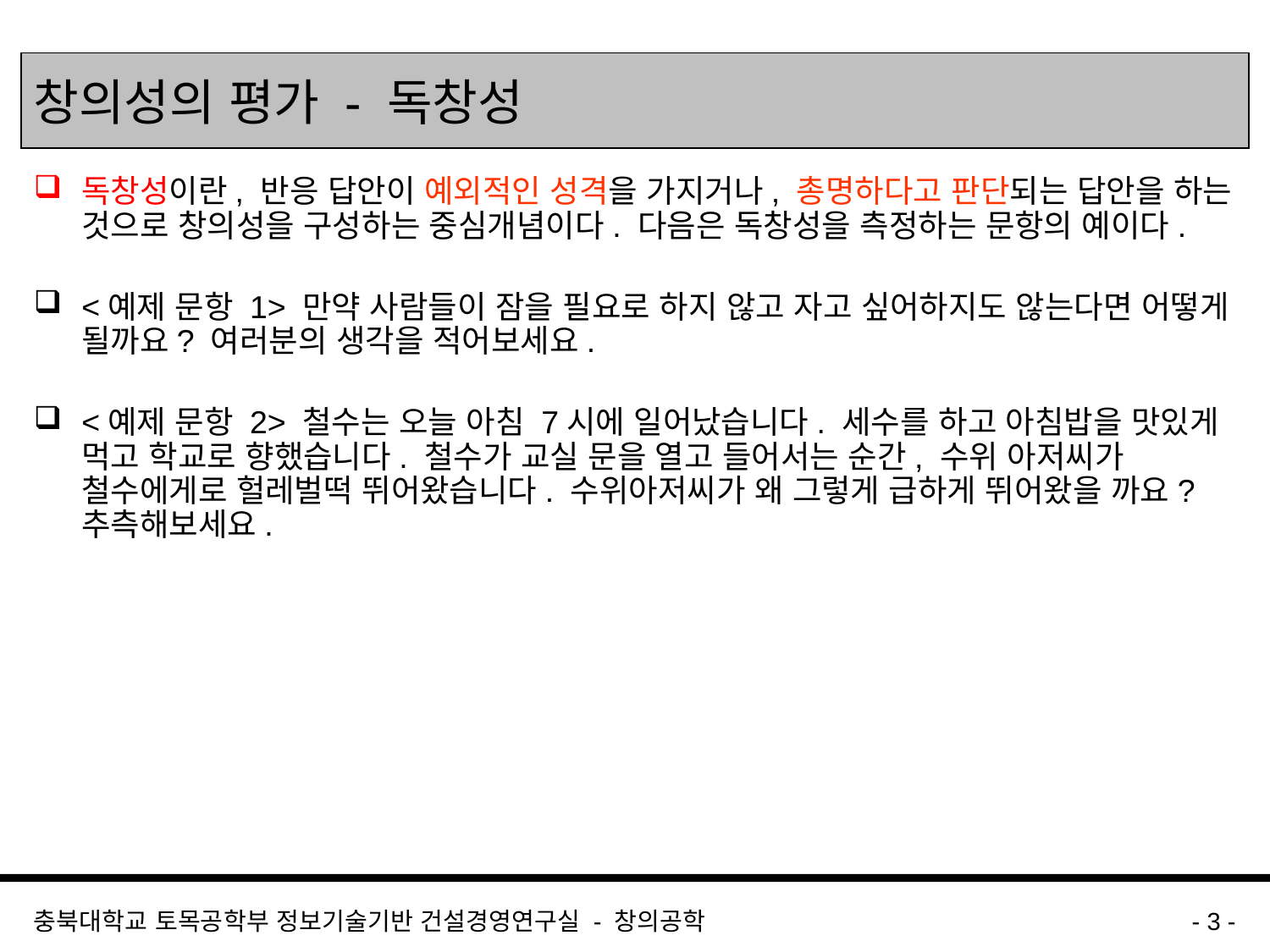

# 창의성의 평가 - 독창성
독창성이란, 반응 답안이 예외적인 성격을 가지거나, 총명하다고 판단되는 답안을 하는 것으로 창의성을 구성하는 중심개념이다. 다음은 독창성을 측정하는 문항의 예이다.

<예제 문항 1> 만약 사람들이 잠을 필요로 하지 않고 자고 싶어하지도 않는다면 어떻게 될까요? 여러분의 생각을 적어보세요.

<예제 문항 2> 철수는 오늘 아침 7시에 일어났습니다. 세수를 하고 아침밥을 맛있게 먹고 학교로 향했습니다. 철수가 교실 문을 열고 들어서는 순간, 수위 아저씨가 철수에게로 헐레벌떡 뛰어왔습니다. 수위아저씨가 왜 그렇게 급하게 뛰어왔을 까요? 추측해보세요.
충북대학교 토목공학부 정보기술기반 건설경영연구실 - 창의공학
- 3 -